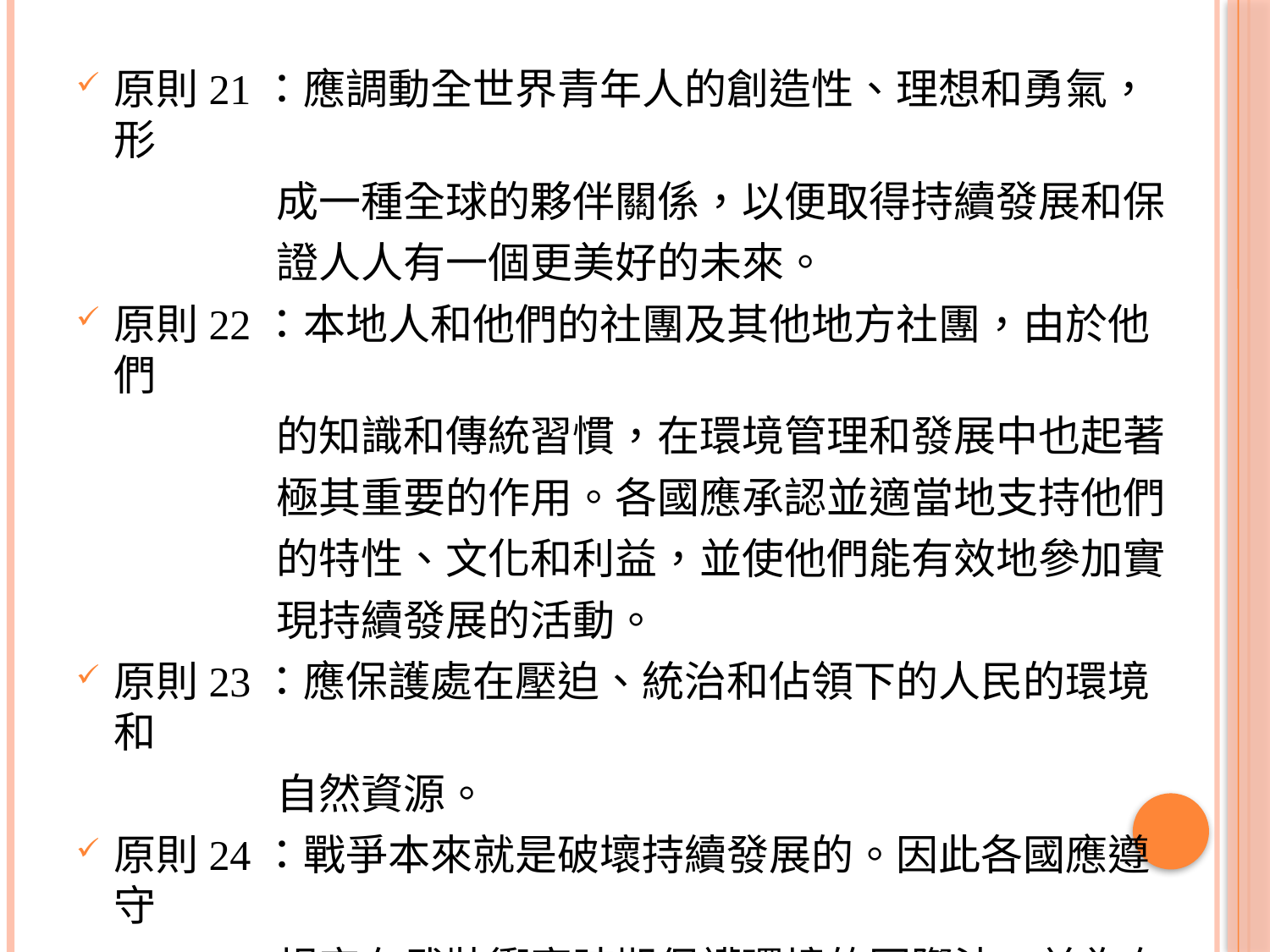

原則21：應調動全世界青年人的創造性、理想和勇氣，形
                    成一種全球的夥伴關係，以便取得持續發展和保
                    證人人有一個更美好的未來。
原則22：本地人和他們的社團及其他地方社團，由於他們
                    的知識和傳統習慣，在環境管理和發展中也起著
                    極其重要的作用。各國應承認並適當地支持他們
                    的特性、文化和利益，並使他們能有效地參加實
                    現持續發展的活動。
原則23：應保護處在壓迫、統治和佔領下的人民的環境和
                    自然資源。
原則24：戰爭本來就是破壞持續發展的。因此各國應遵守
                    規定在武裝衝突時期保護環境的國際法，並為在
                    必要對進一步制訂國際法而進行合作。